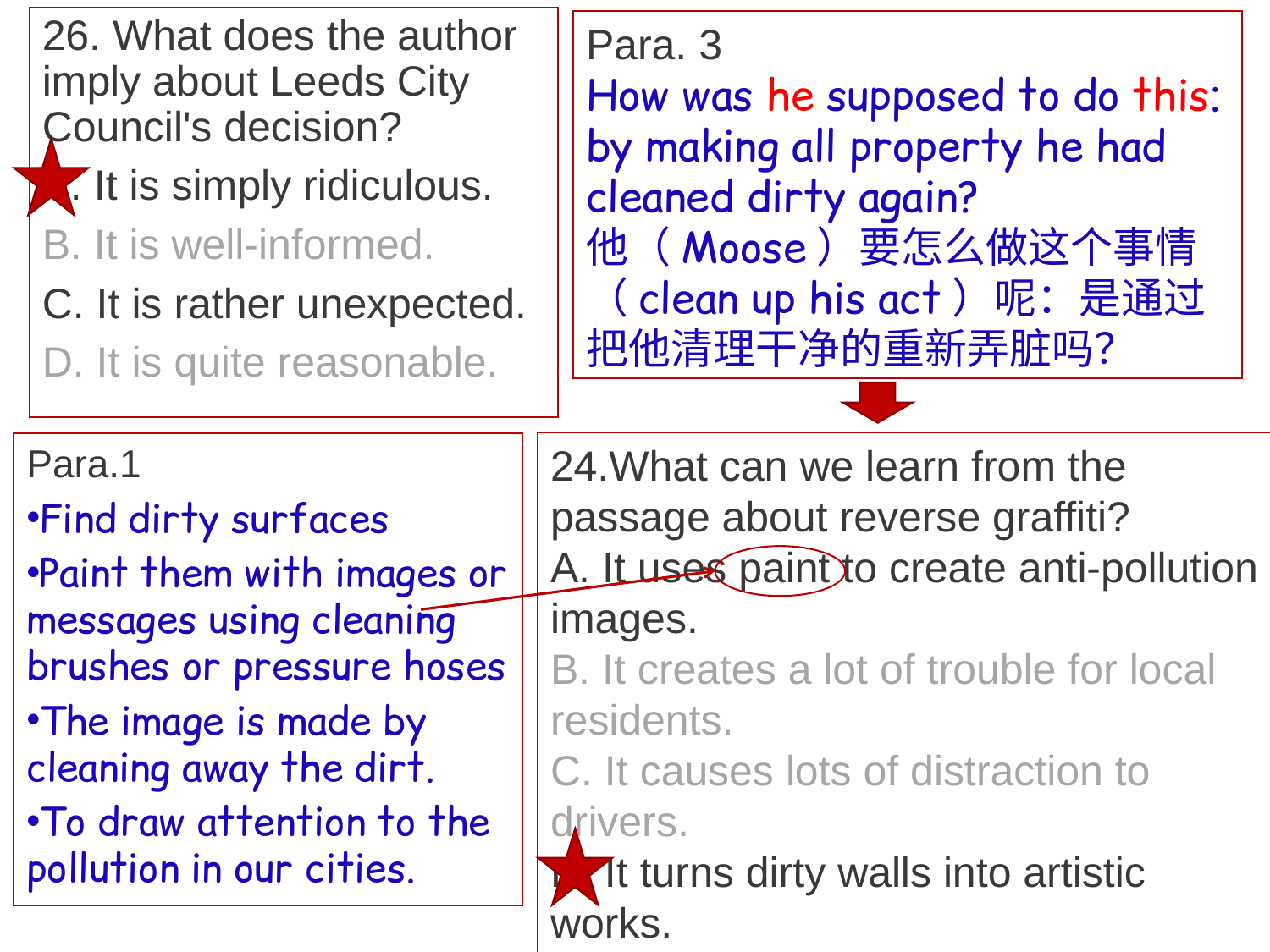

26. What does the author imply about Leeds City Council's decision?
A. It is simply ridiculous.
B. It is well-informed.
C. It is rather unexpected.
D. It is quite reasonable.

Para. 3
How was he supposed to do this: by making all property he had cleaned dirty again?
他（Moose）要怎么做这个事情（clean up his act）呢：是通过把他清理干净的重新弄脏吗？

Para.1
Find dirty surfaces
Paint them with images or messages using cleaning brushes or pressure hoses
The image is made by cleaning away the dirt.
To draw attention to the pollution in our cities.
24.What can we learn from the passage about reverse graffiti?A. It uses paint to create anti-pollution images.
B. It creates a lot of trouble for local residents.C. It causes lots of distraction to drivers.
D. It turns dirty walls into artistic works.